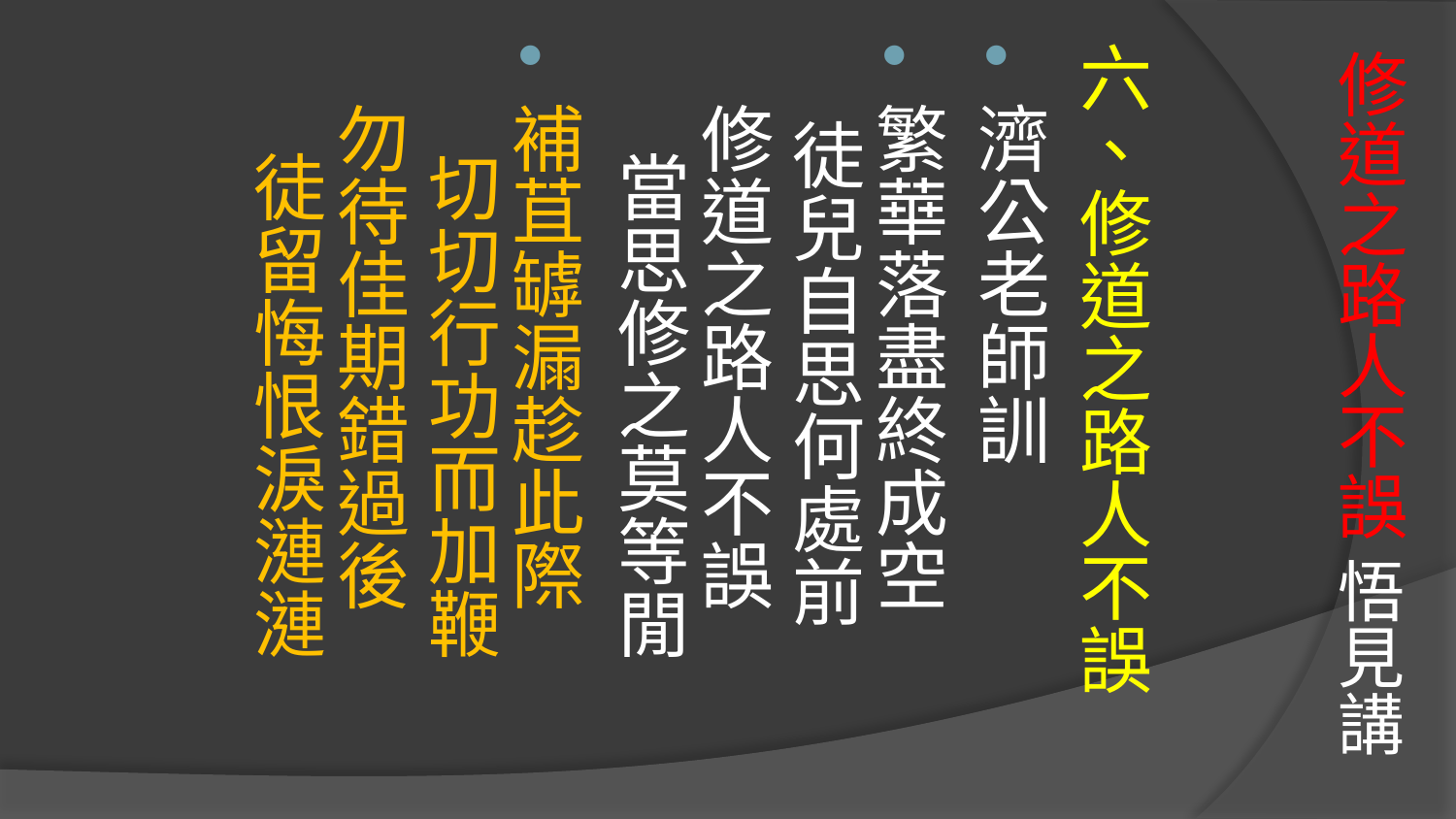

# 修道之路人不誤 悟見講
六、修道之路人不誤
濟公老師訓
繁華落盡終成空　        徒兒自思何處前　
修道之路人不誤　          當思修之莫等閒
補苴罅漏趁此際　          切切行功而加鞭　
勿待佳期錯過後　          徒留悔恨淚漣漣